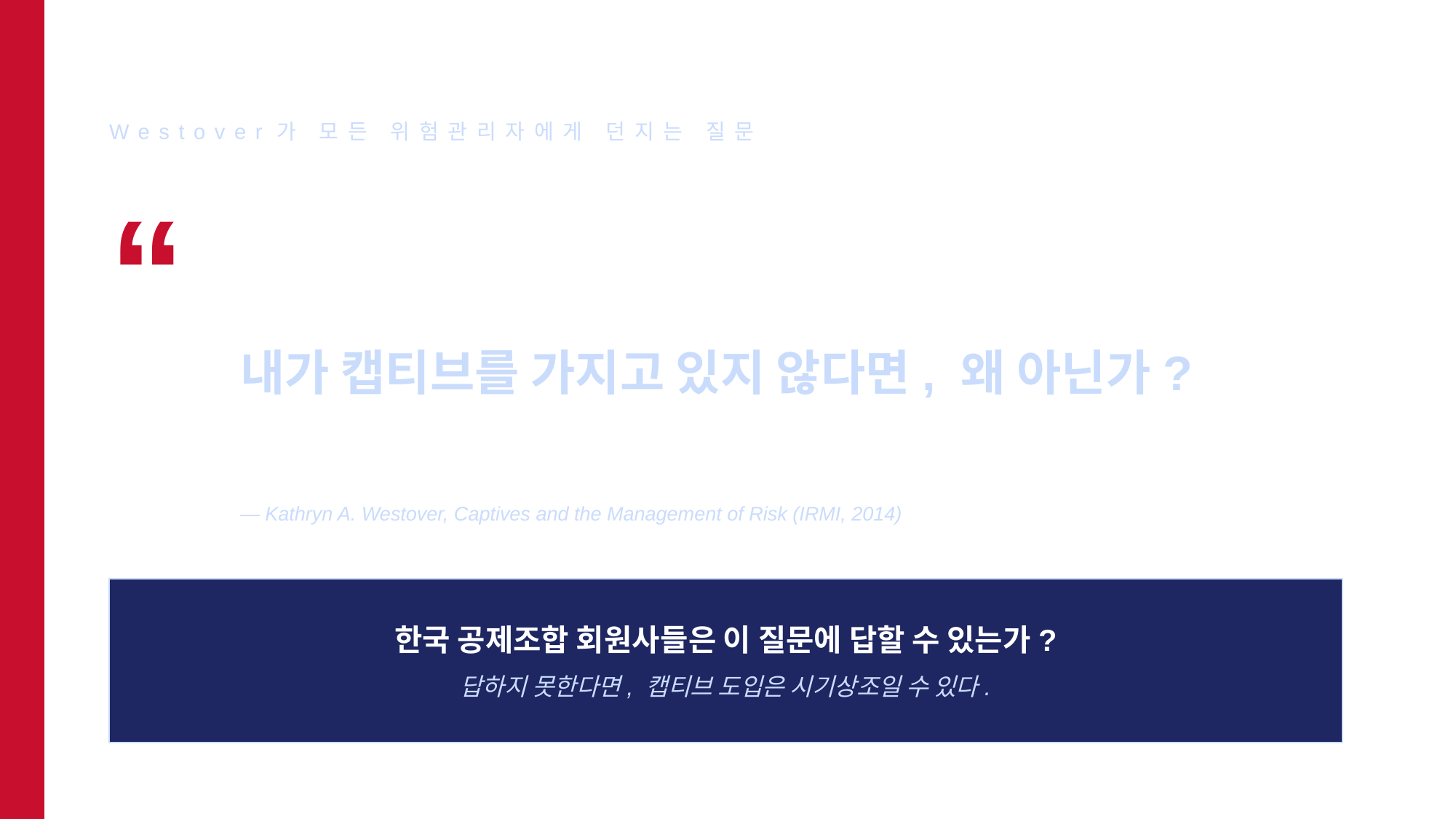

Westover가 모든 위험관리자에게 던지는 질문
“
내가 캡티브를 가지고 있다면, 왜인가?

내가 캡티브를 가지고 있지 않다면, 왜 아닌가?
— Kathryn A. Westover, Captives and the Management of Risk (IRMI, 2014)

한국 공제조합 회원사들은 이 질문에 답할 수 있는가?

답하지 못한다면, 캡티브 도입은 시기상조일 수 있다.